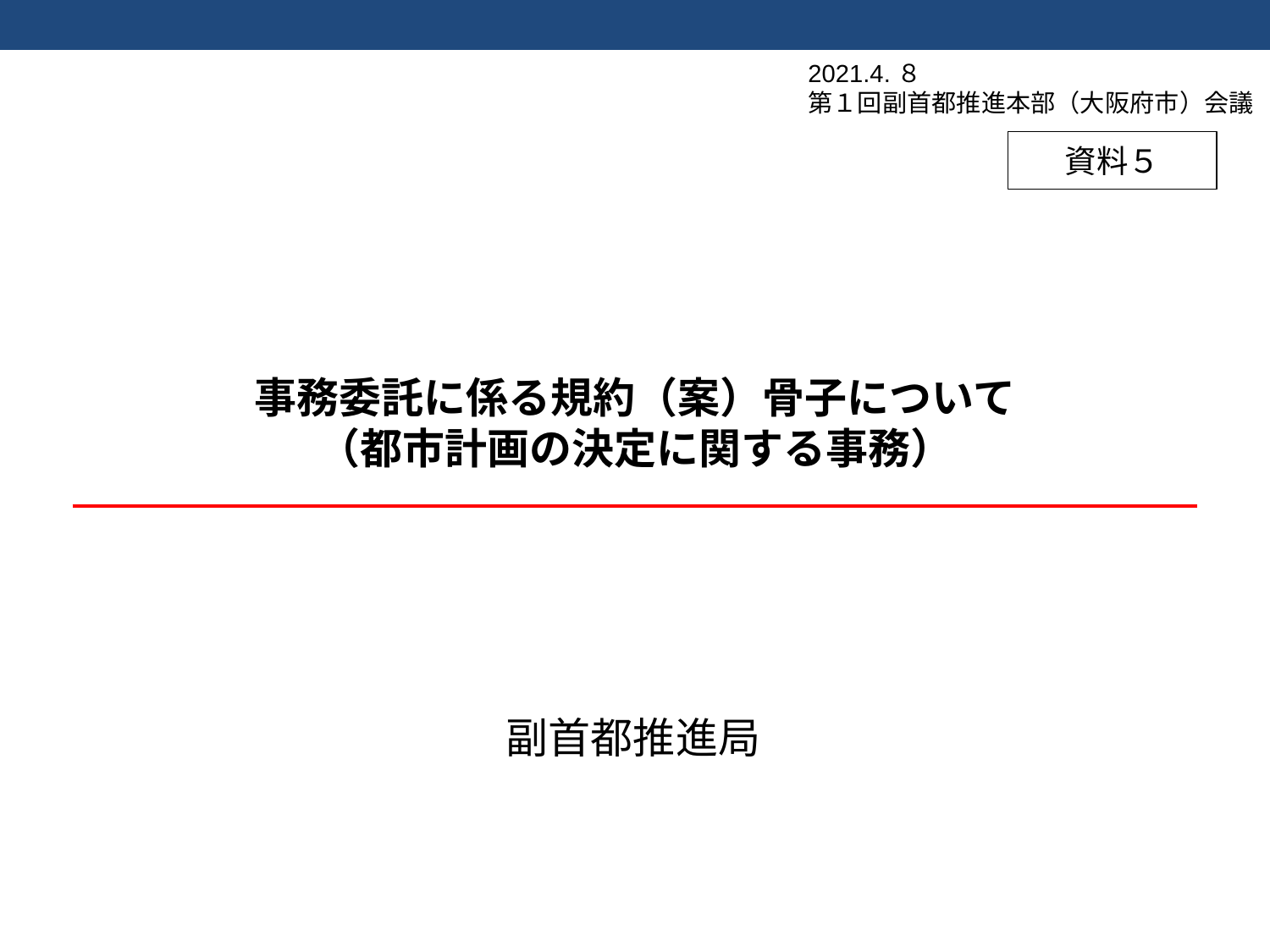

2021.4.８
第１回副首都推進本部（大阪府市）会議
資料５
# 事務委託に係る規約（案）骨子について （都市計画の決定に関する事務）

副首都推進局